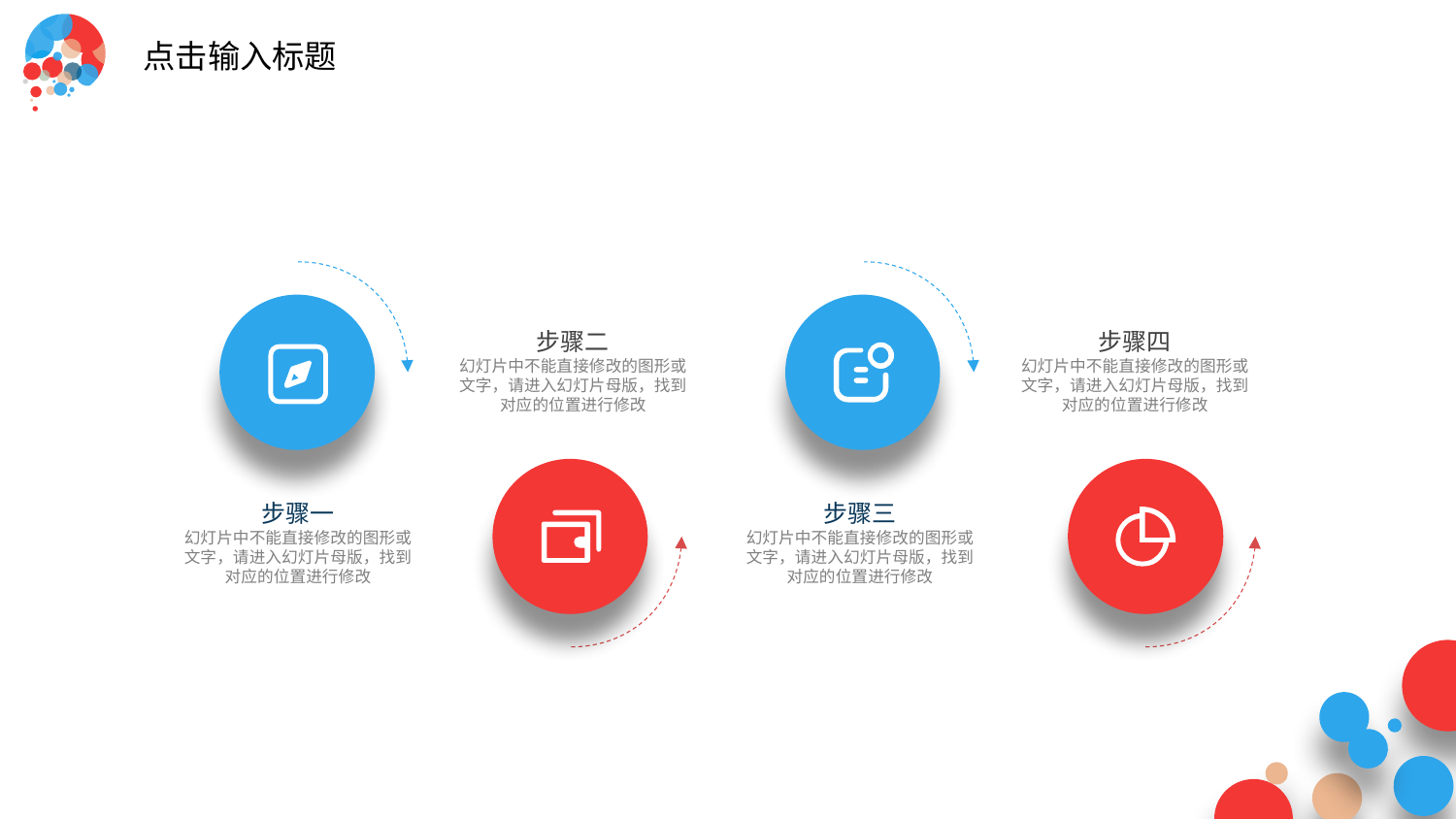

点击输入标题

步骤二
幻灯片中不能直接修改的图形或文字，请进入幻灯片母版，找到对应的位置进行修改
步骤四
幻灯片中不能直接修改的图形或文字，请进入幻灯片母版，找到对应的位置进行修改

步骤一
幻灯片中不能直接修改的图形或文字，请进入幻灯片母版，找到对应的位置进行修改
步骤三
幻灯片中不能直接修改的图形或文字，请进入幻灯片母版，找到对应的位置进行修改